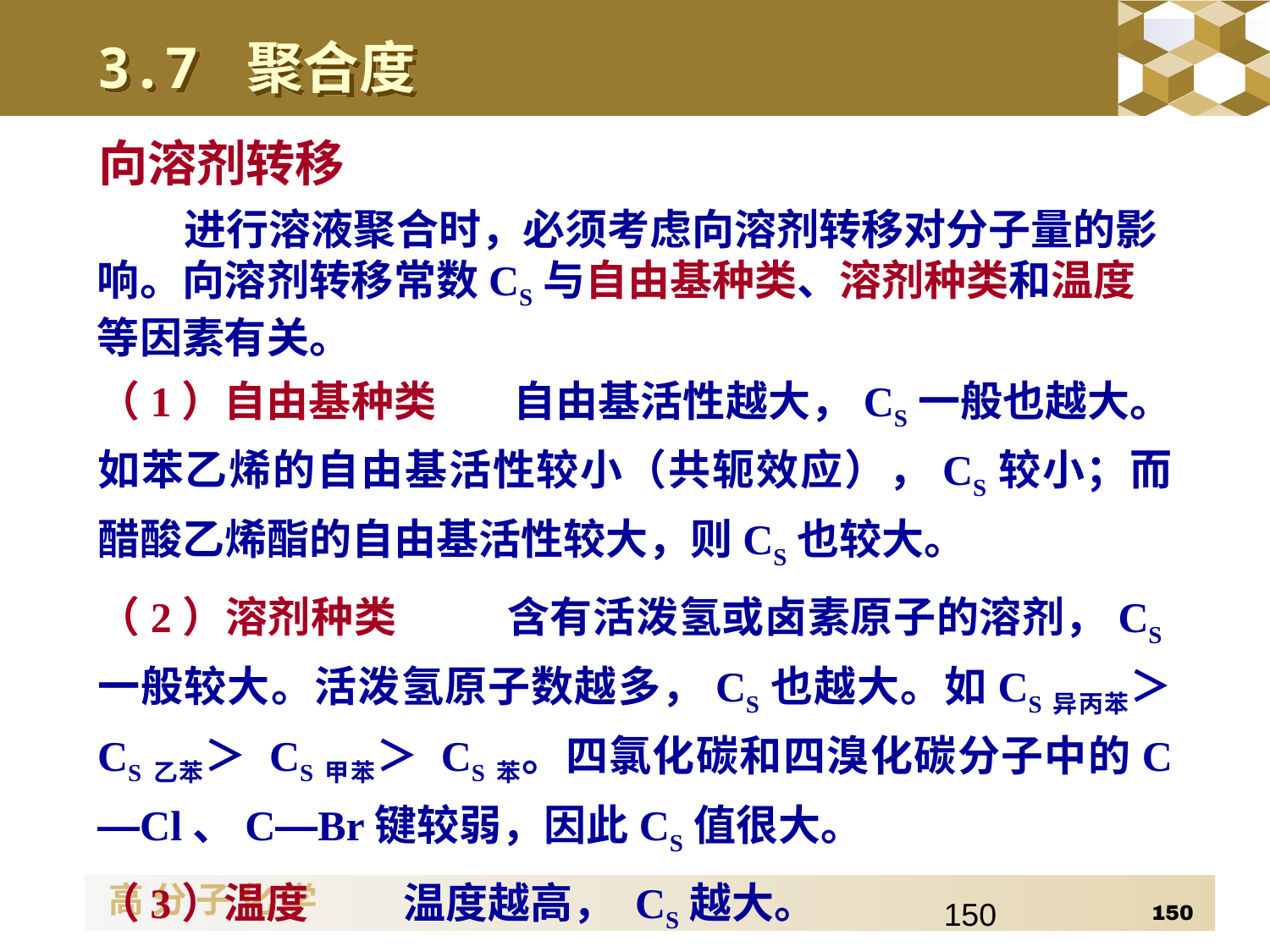

3.7 聚合度
向溶剂转移
进行溶液聚合时，必须考虑向溶剂转移对分子量的影响。向溶剂转移常数CS与自由基种类、溶剂种类和温度等因素有关。
（1）自由基种类        自由基活性越大，CS一般也越大。如苯乙烯的自由基活性较小（共轭效应），CS较小；而醋酸乙烯酯的自由基活性较大，则CS也较大。
（2）溶剂种类           含有活泼氢或卤素原子的溶剂，CS一般较大。活泼氢原子数越多，CS也越大。如CS异丙苯＞ CS乙苯＞ CS甲苯＞ CS苯。四氯化碳和四溴化碳分子中的C—Cl、C—Br键较弱，因此CS值很大。
（3）温度          温度越高， CS越大。
150